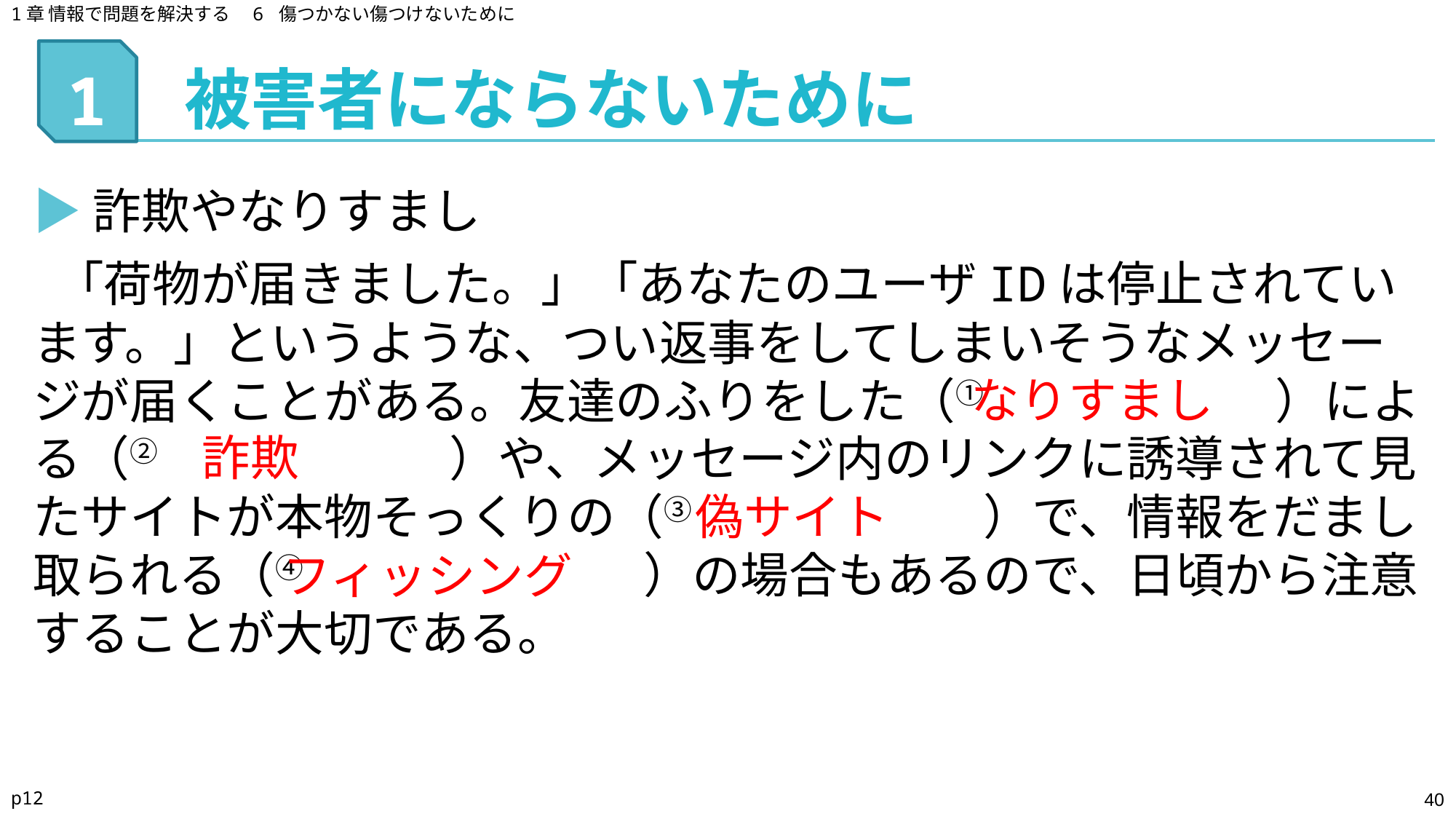

1章 情報で問題を解決する　6 傷つかない傷つけないために
被害者にならないために
# 1
▶詐欺やなりすまし
 「荷物が届きました。」「あなたのユーザIDは停止されています。」というような、つい返事をしてしまいそうなメッセージが届くことがある。友達のふりをした（①　　　　　　）による（②　　　　　　）や、メッセージ内のリンクに誘導されて見たサイトが本物そっくりの（③　　　　　　）で、情報をだまし取られる（④　　　　　　　）の場合もあるので、日頃から注意することが大切である。

なりすまし
詐欺
偽サイト
フィッシング
p12
40